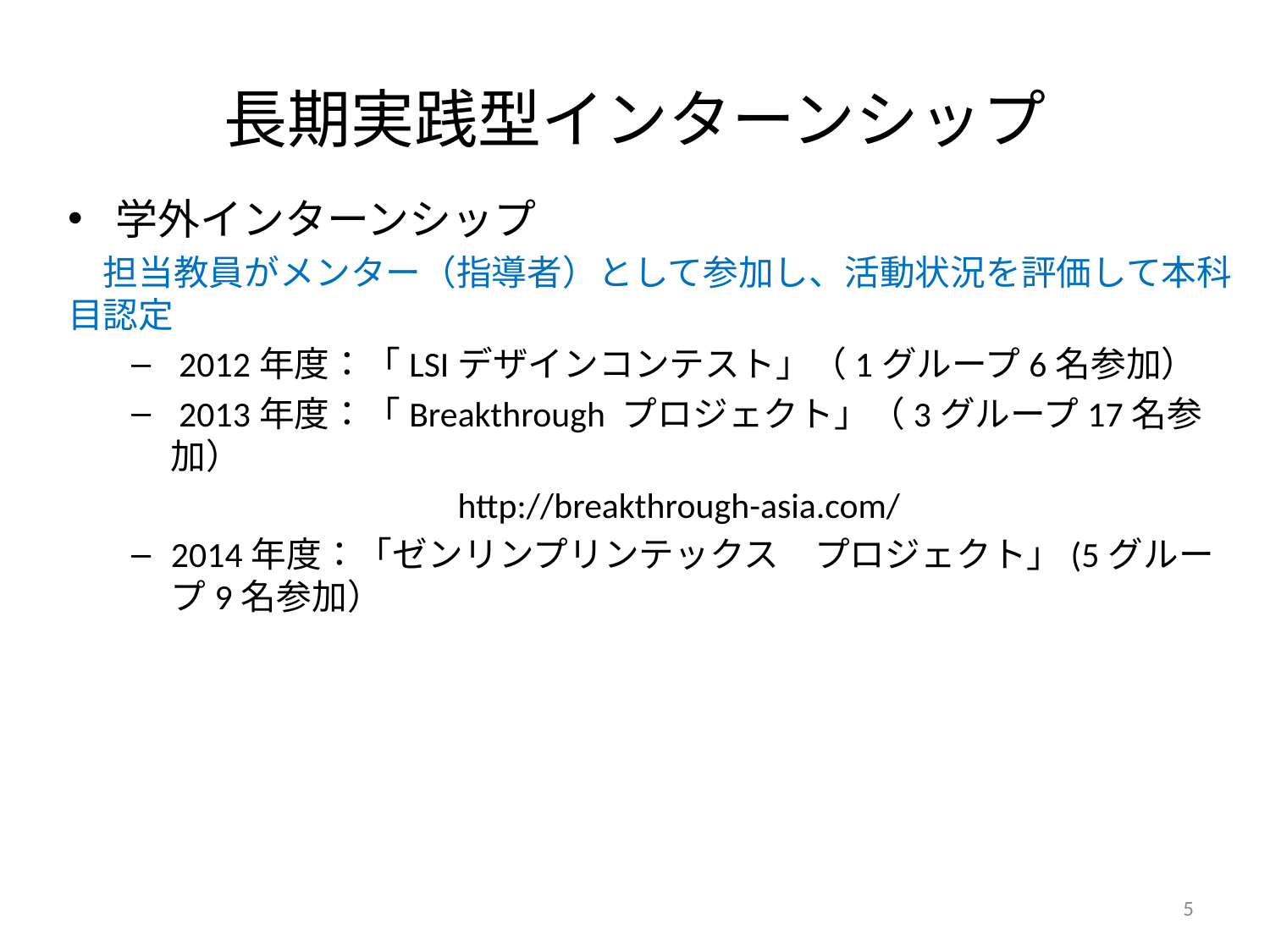

# 長期実践型インターンシップ
学外インターンシップ
　担当教員がメンター（指導者）として参加し、活動状況を評価して本科目認定
 2012年度：「LSIデザインコンテスト」（1グループ6名参加）
 2013年度：「Breakthrough プロジェクト」（3グループ17名参加）
　　　　　　　　　http://breakthrough-asia.com/
2014年度：「ゼンリンプリンテックス　プロジェクト」(5グループ9名参加）

5